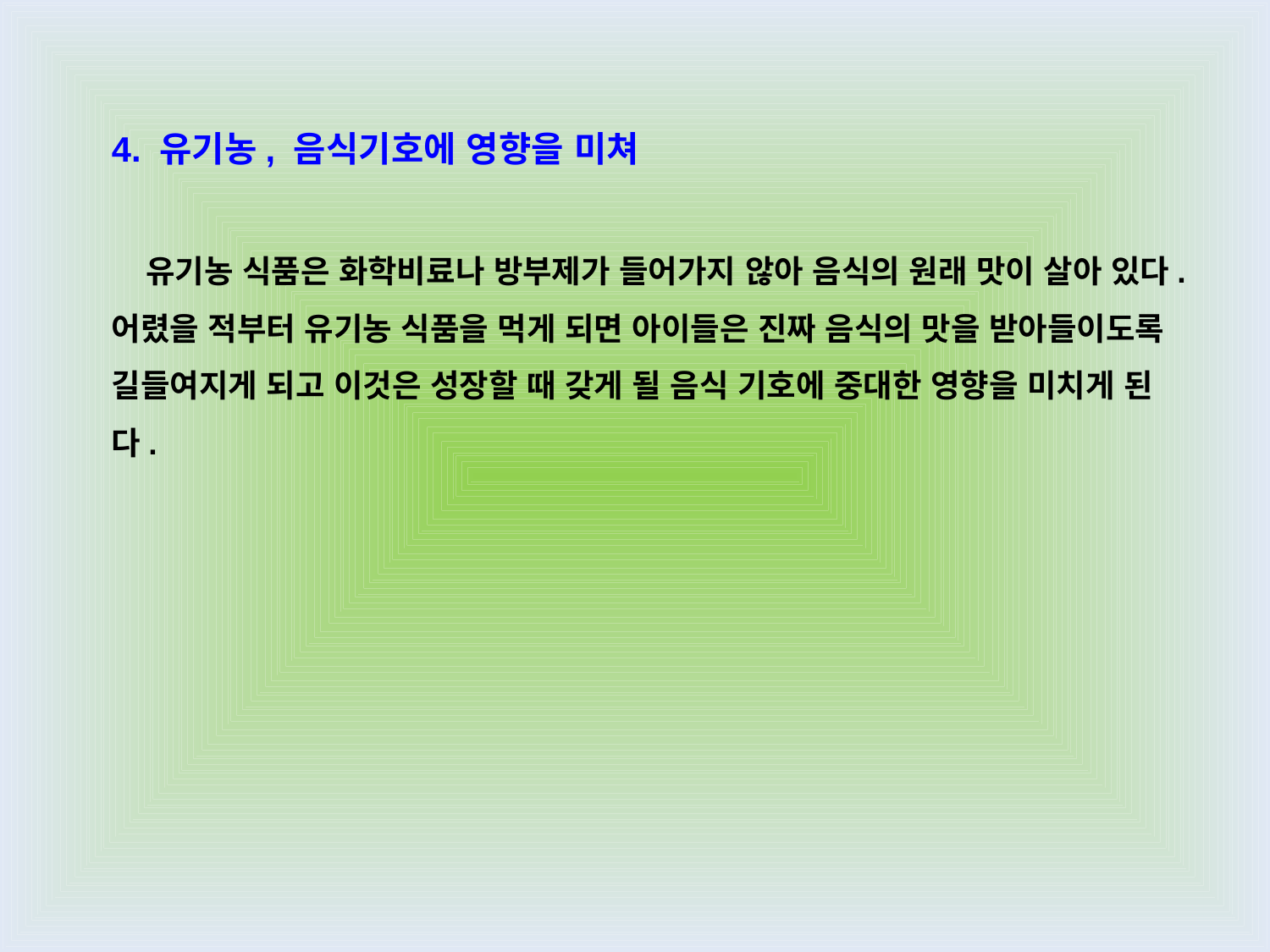

4. 유기농, 음식기호에 영향을 미쳐

   유기농 식품은 화학비료나 방부제가 들어가지 않아 음식의 원래 맛이 살아 있다. 어렸을 적부터 유기농 식품을 먹게 되면 아이들은 진짜 음식의 맛을 받아들이도록 길들여지게 되고 이것은 성장할 때 갖게 될 음식 기호에 중대한 영향을 미치게 된다.